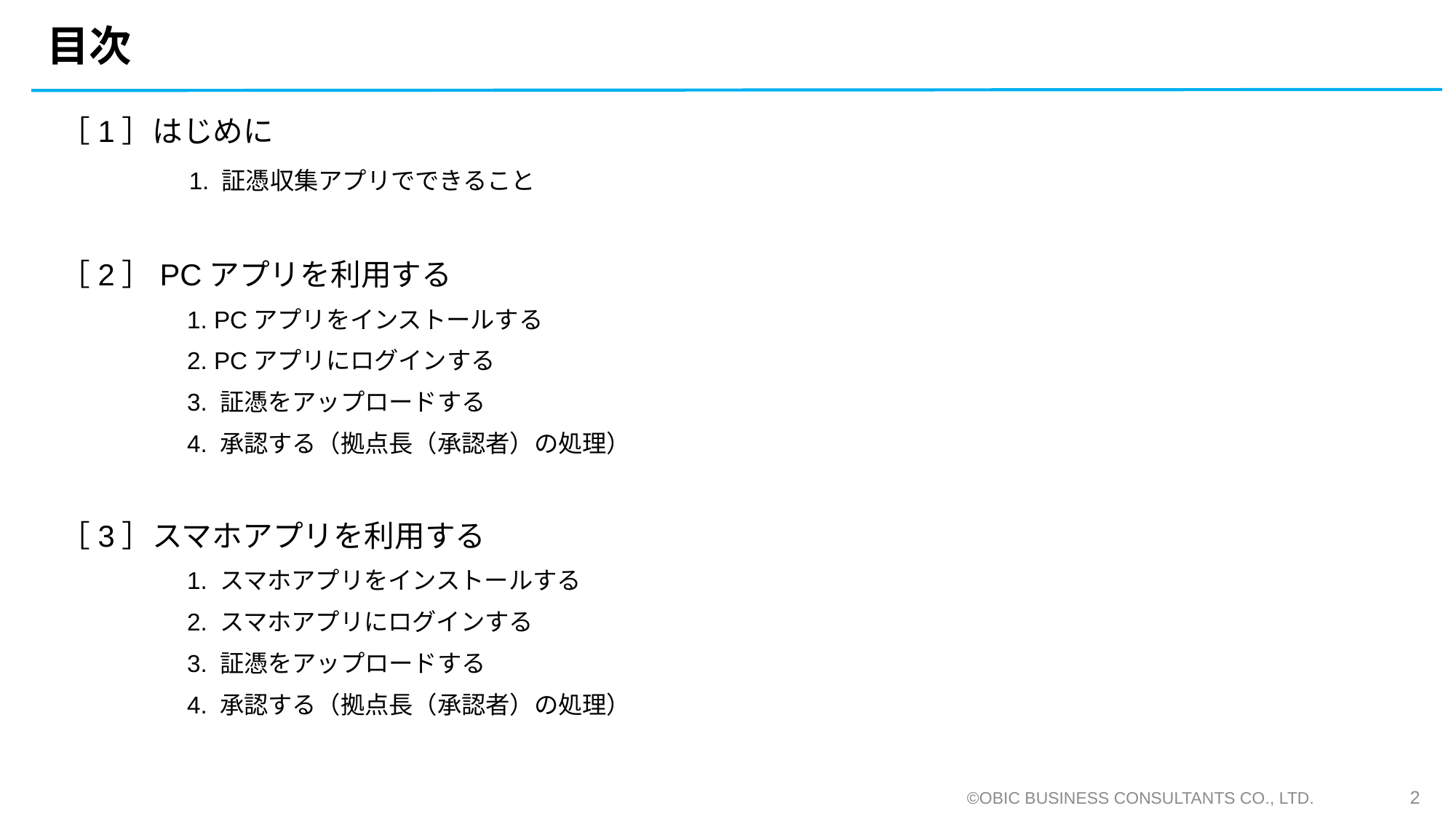

# 目次
［1］はじめに
　　　　1. 証憑収集アプリでできること

［2］PCアプリを利用する
　　　　　1. PCアプリをインストールする
　　　　　2. PCアプリにログインする
　　　　　3. 証憑をアップロードする
　　　　　4. 承認する（拠点長（承認者）の処理）

［3］スマホアプリを利用する
　　　　　1. スマホアプリをインストールする
　　　　　2. スマホアプリにログインする
　　　　　3. 証憑をアップロードする
　　　　　4. 承認する（拠点長（承認者）の処理）
©OBIC BUSINESS CONSULTANTS CO., LTD.
2